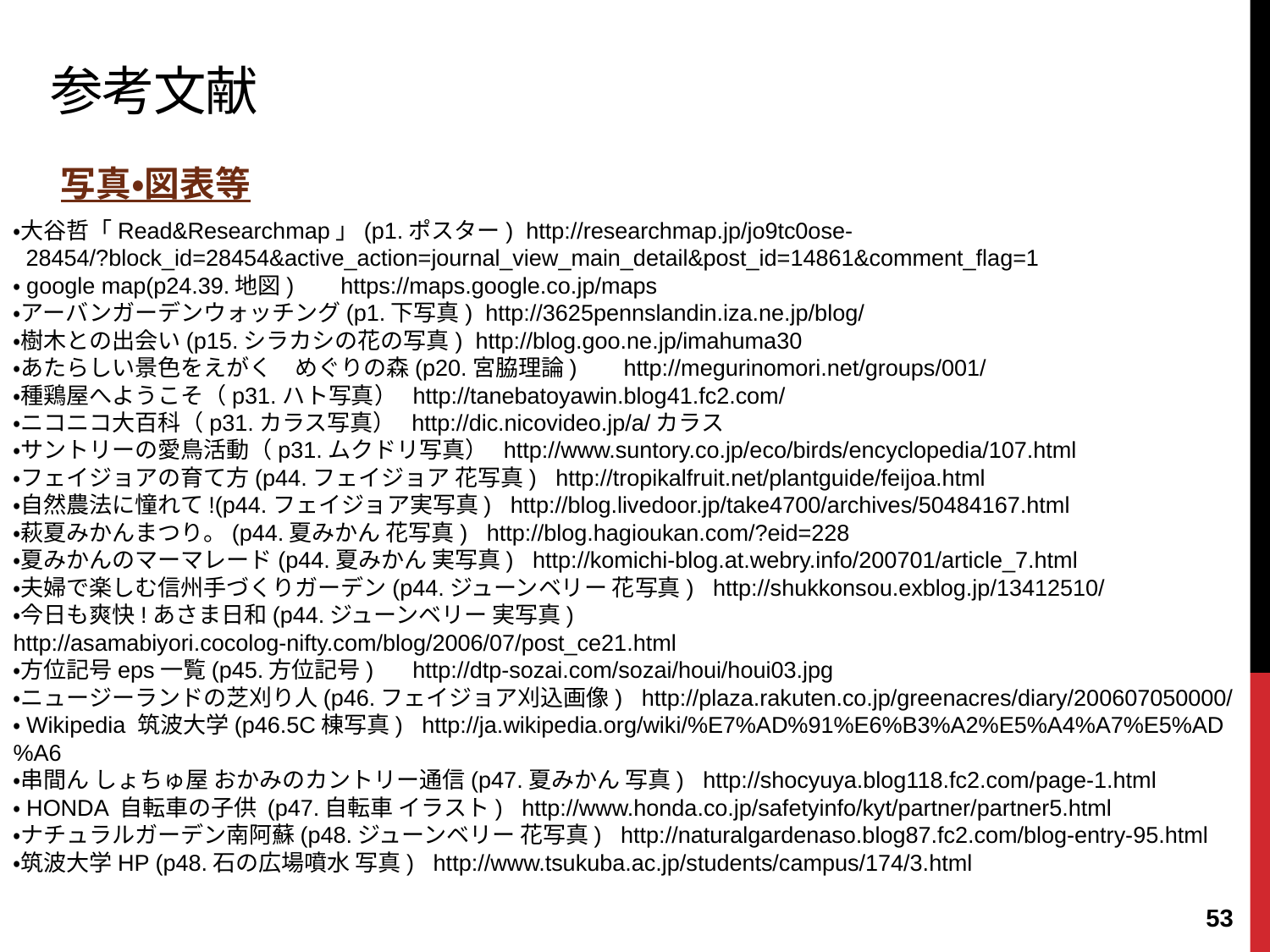

# 参考文献

写真・図表等
・大谷哲「Read&Researchmap」(p1.ポスター)  http://researchmap.jp/jo9tc0ose-
  28454/?block_id=28454&active_action=journal_view_main_detail&post_id=14861&comment_flag=1
・google map(p24.39.地図)  　https://maps.google.co.jp/maps
・アーバンガーデンウォッチング(p1.下写真)  http://3625pennslandin.iza.ne.jp/blog/
・樹木との出会い(p15.シラカシの花の写真)  http://blog.goo.ne.jp/imahuma30
・あたらしい景色をえがく　めぐりの森(p20.宮脇理論)  　http://megurinomori.net/groups/001/
・種鶏屋へようこそ（p31.ハト写真）  http://tanebatoyawin.blog41.fc2.com/
・ニコニコ大百科（p31.カラス写真）  http://dic.nicovideo.jp/a/カラス
・サントリーの愛鳥活動（p31.ムクドリ写真）  http://www.suntory.co.jp/eco/birds/encyclopedia/107.html
・フェイジョアの育て方(p44.フェイジョア 花写真)   http://tropikalfruit.net/plantguide/feijoa.html
・自然農法に憧れて!(p44.フェイジョア実写真)   http://blog.livedoor.jp/take4700/archives/50484167.html
・萩夏みかんまつり。(p44.夏みかん 花写真)   http://blog.hagioukan.com/?eid=228
・夏みかんのマーマレード(p44.夏みかん 実写真)   http://komichi-blog.at.webry.info/200701/article_7.html
・夫婦で楽しむ信州手づくりガーデン(p44.ジューンベリー 花写真)   http://shukkonsou.exblog.jp/13412510/
・今日も爽快!あさま日和(p44.ジューンベリー 実写真)   http://asamabiyori.cocolog-nifty.com/blog/2006/07/post_ce21.html
・方位記号eps一覧(p45.方位記号)　 http://dtp-sozai.com/sozai/houi/houi03.jpg
・ニュージーランドの芝刈り人(p46.フェイジョア刈込画像)   http://plaza.rakuten.co.jp/greenacres/diary/200607050000/
・Wikipedia 筑波大学(p46.5C棟写真)   http://ja.wikipedia.org/wiki/%E7%AD%91%E6%B3%A2%E5%A4%A7%E5%AD%A6
・串間ん しょちゅ屋 おかみのカントリー通信(p47.夏みかん 写真)   http://shocyuya.blog118.fc2.com/page-1.html
・HONDA 自転車の子供 (p47.自転車 イラスト)   http://www.honda.co.jp/safetyinfo/kyt/partner/partner5.html
・ナチュラルガーデン南阿蘇(p48.ジューンベリー 花写真)   http://naturalgardenaso.blog87.fc2.com/blog-entry-95.html
・筑波大学HP (p48.石の広場噴水 写真)   http://www.tsukuba.ac.jp/students/campus/174/3.html

53